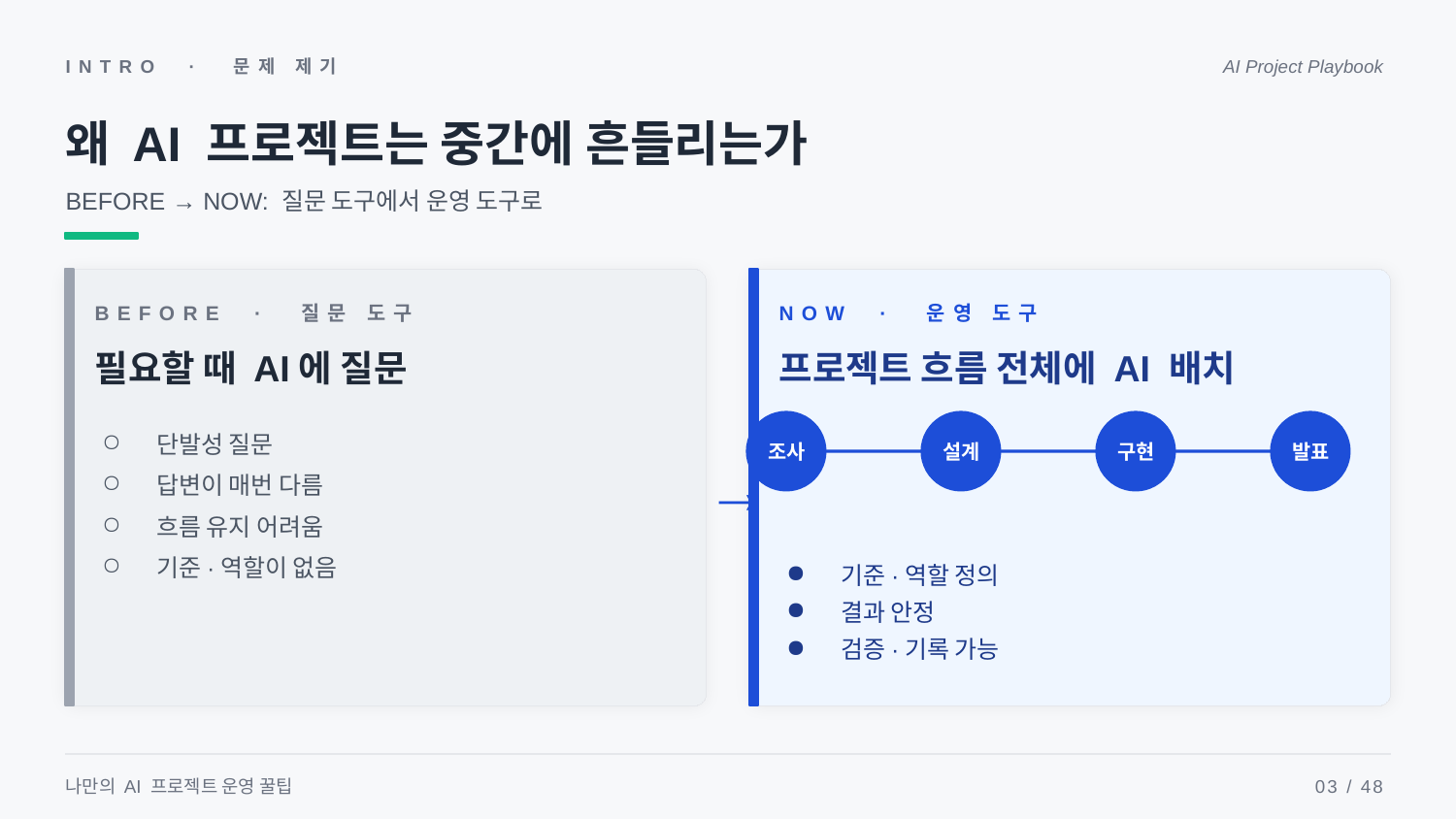

INTRO  ·  문제 제기
AI Project Playbook
왜 AI 프로젝트는 중간에 흔들리는가
BEFORE → NOW: 질문 도구에서 운영 도구로

BEFORE  ·  질문 도구
NOW  ·  운영 도구
필요할 때 AI에 질문
프로젝트 흐름 전체에 AI 배치

단발성 질문
답변이 매번 다름
흐름 유지 어려움
기준·역할이 없음
조사
설계
구현
발표
→

기준·역할 정의
결과 안정
검증·기록 가능

나만의 AI 프로젝트 운영 꿀팁
03 / 48